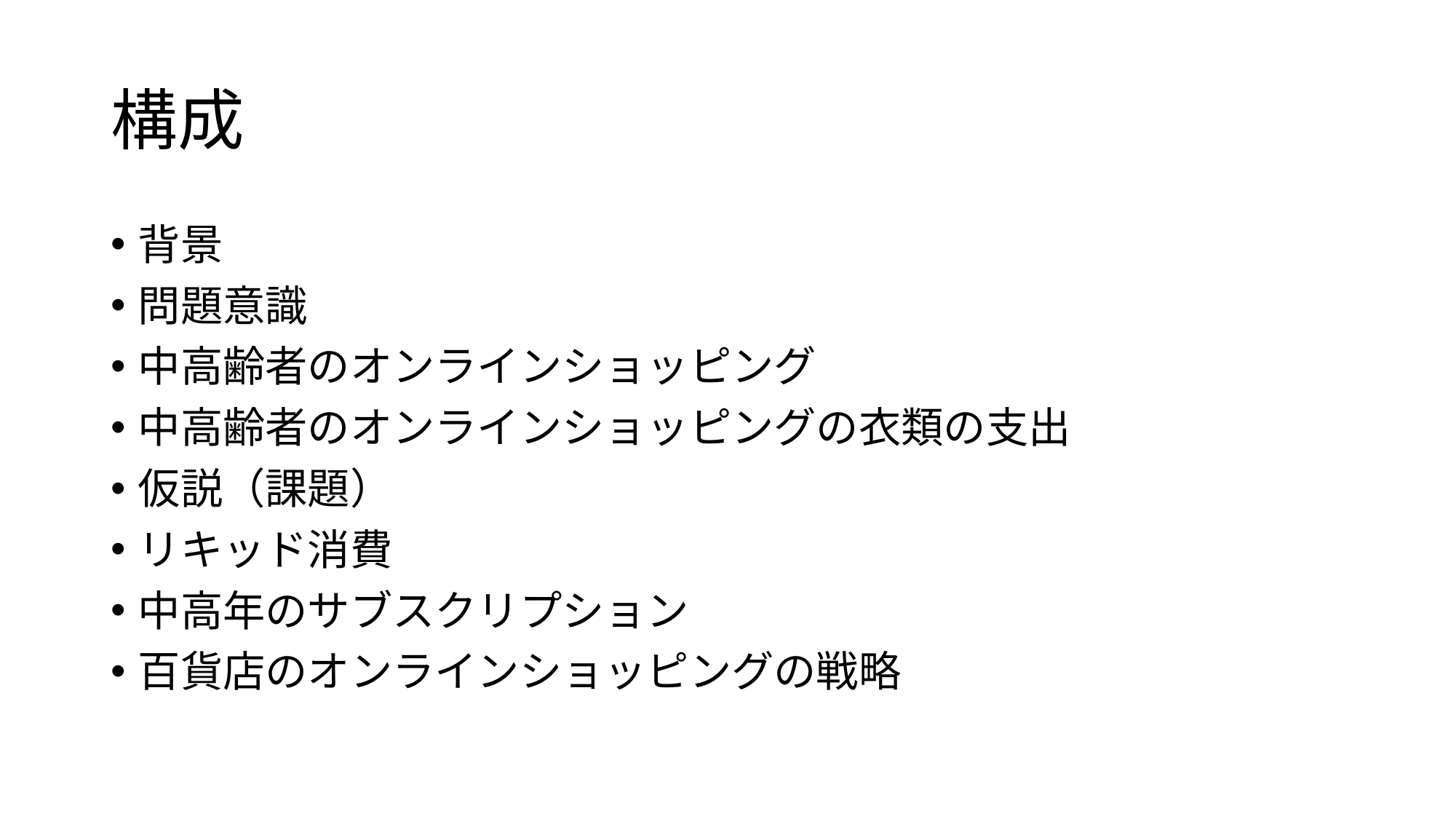

# 構成
背景
問題意識
中高齢者のオンラインショッピング
中高齢者のオンラインショッピングの衣類の支出
仮説（課題）
リキッド消費
中高年のサブスクリプション
百貨店のオンラインショッピングの戦略